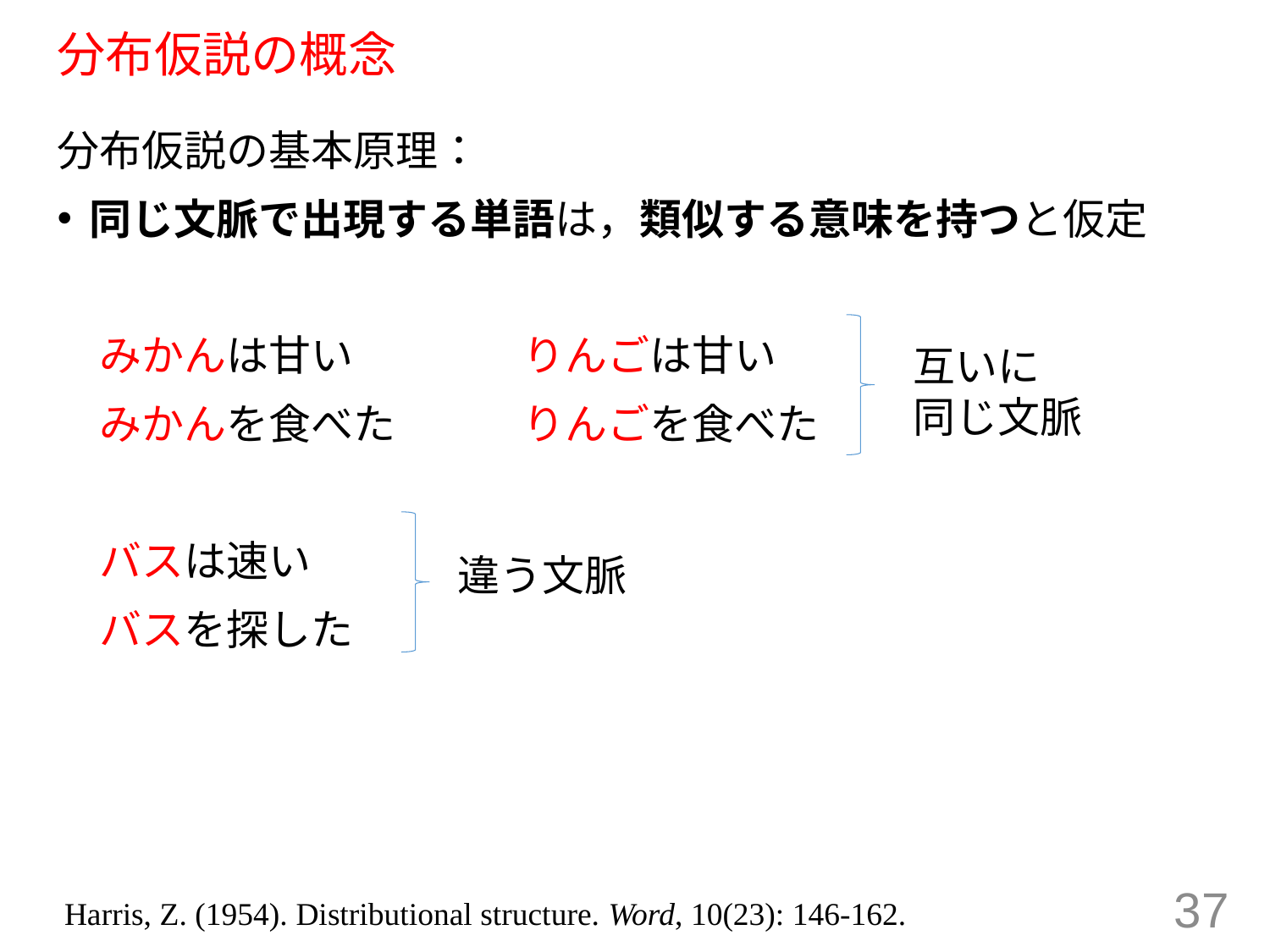

# 分布仮説の概念
分布仮説の基本原理：
同じ文脈で出現する単語は，類似する意味を持つと仮定

　みかんは甘い　　　　りんごは甘い
　みかんを食べた　　　りんごを食べた

　バスは速い
　バスを探した

互いに
同じ文脈

違う文脈
37
Harris, Z. (1954). Distributional structure. Word, 10(23): 146-162.